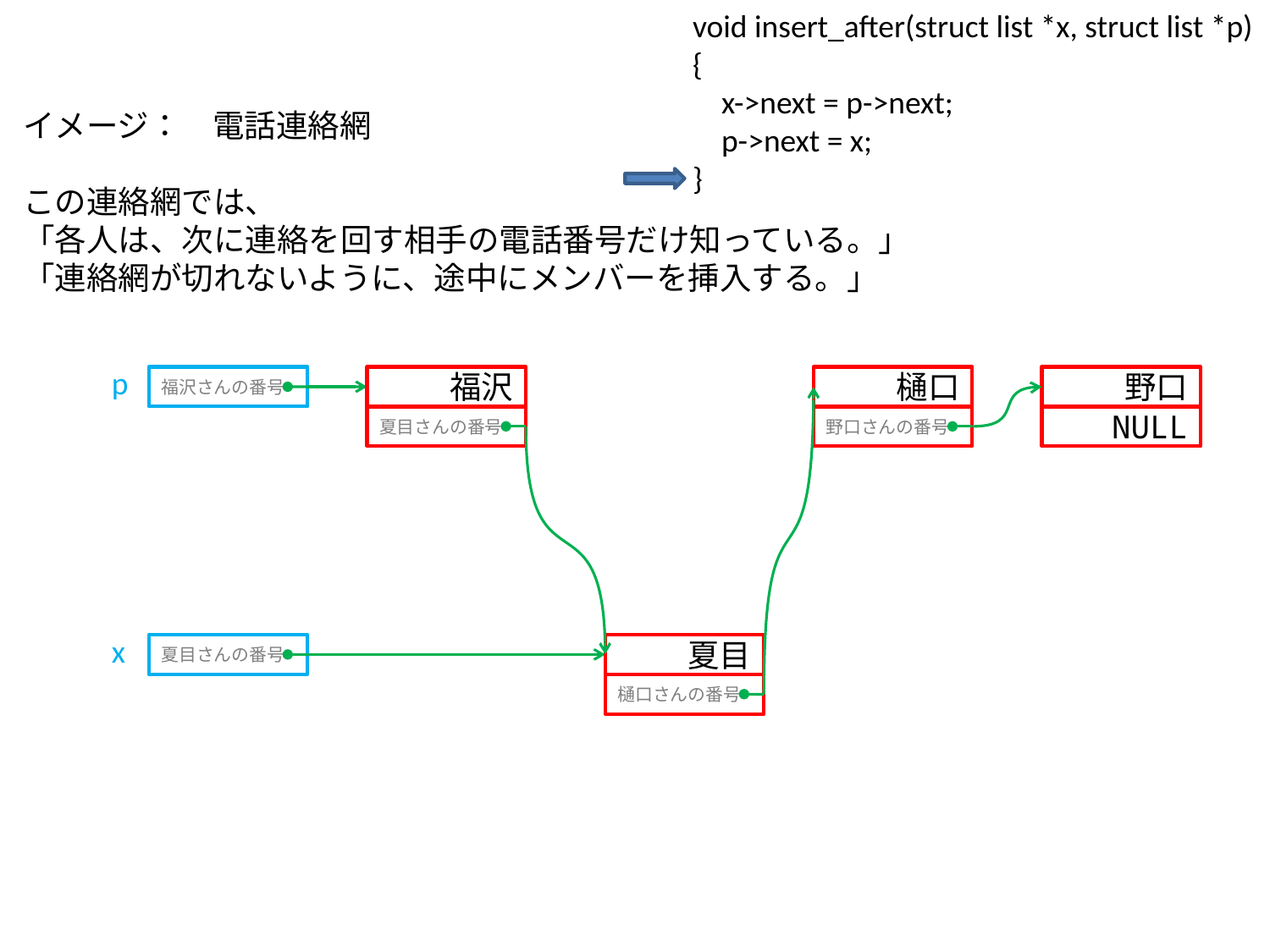

void insert_after(struct list *x, struct list *p)
{
    x->next = p->next;
    p->next = x;
}

イメージ：　電話連絡網

この連絡網では、
「各人は、次に連絡を回す相手の電話番号だけ知っている。」
「連絡網が切れないように、途中にメンバーを挿入する。」

p
福沢さんの番号
福沢
樋口
野口
夏目さんの番号
野口さんの番号
NULL
x
夏目さんの番号
夏目
樋口さんの番号